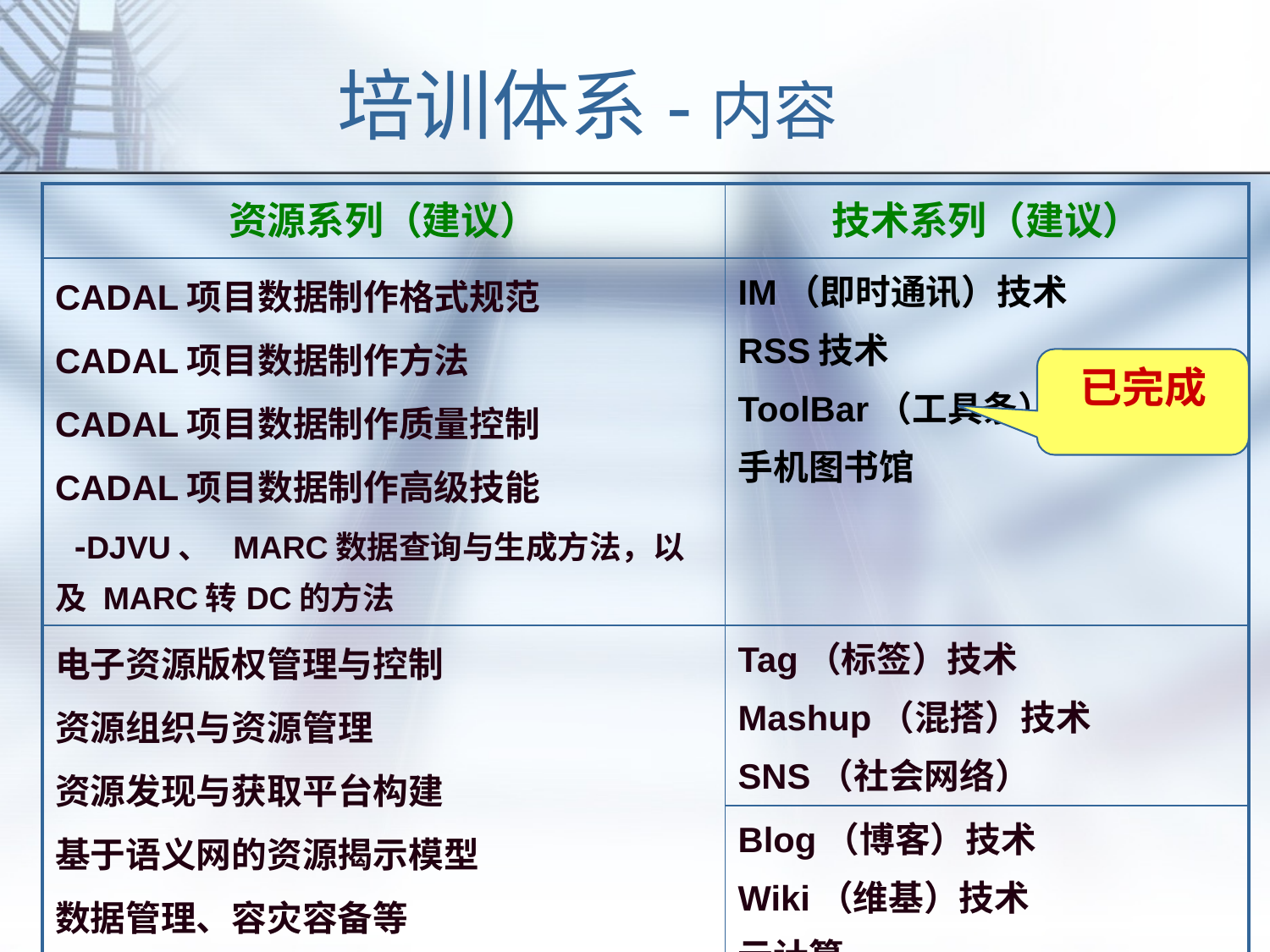

# 培训体系-内容
| 资源系列（建议） | 技术系列（建议） |
| --- | --- |
| CADAL项目数据制作格式规范 CADAL项目数据制作方法 CADAL项目数据制作质量控制 CADAL项目数据制作高级技能 -DJVU、 MARC数据查询与生成方法，以及 MARC转DC的方法 | IM（即时通讯）技术 RSS技术 ToolBar（工具条） 手机图书馆 |
| 电子资源版权管理与控制 资源组织与资源管理 资源发现与获取平台构建 基于语义网的资源揭示模型 数据管理、容灾容备等 | Tag（标签）技术 Mashup（混搭）技术 SNS（社会网络） |
|  | Blog（博客）技术 Wiki（维基）技术 云计算 …… |
已完成